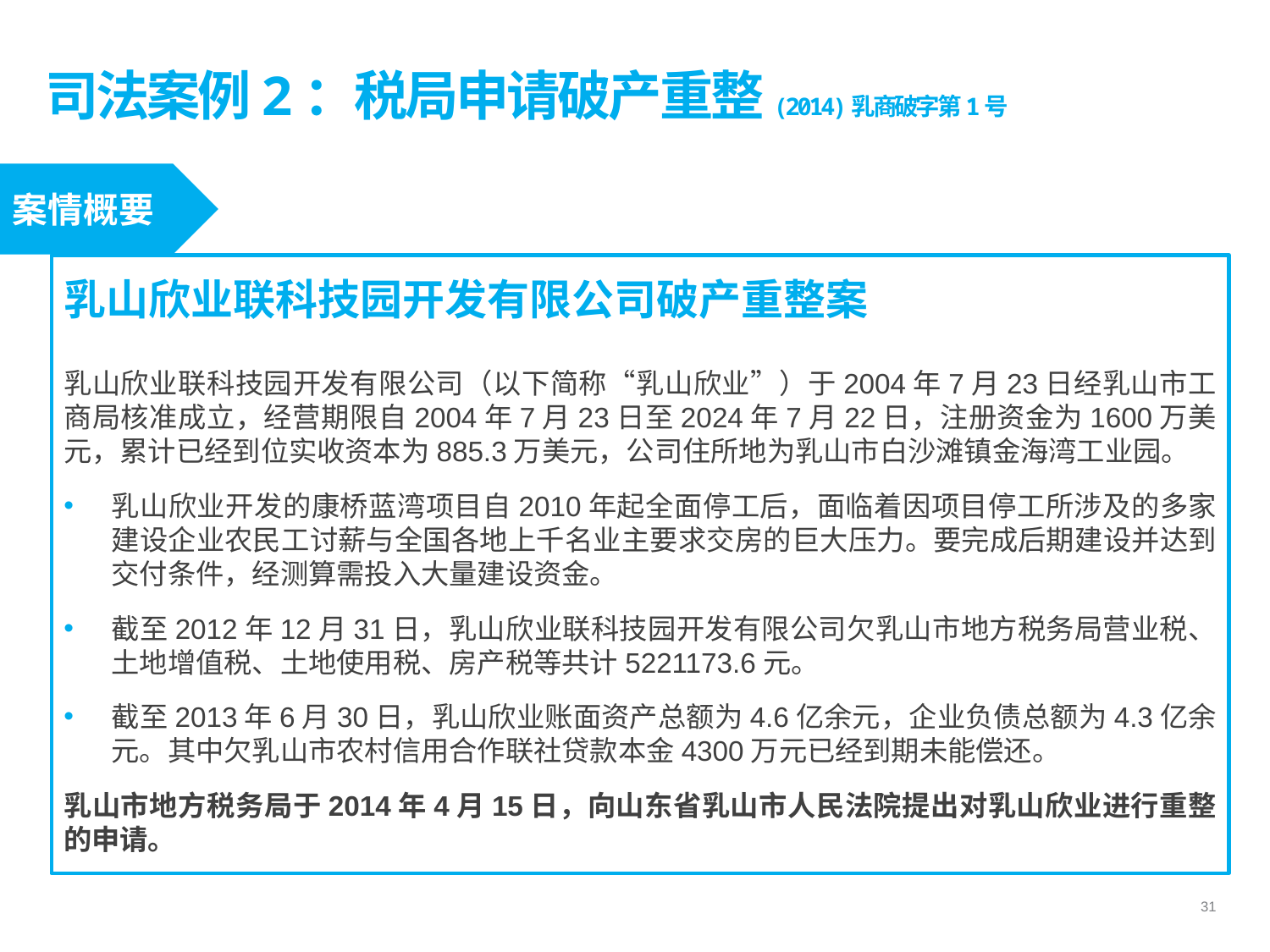

# 司法案例2：税局申请破产重整(2014)乳商破字第1号
案情概要
乳山欣业联科技园开发有限公司破产重整案

乳山欣业联科技园开发有限公司（以下简称“乳山欣业”）于2004年7月23日经乳山市工商局核准成立，经营期限自2004年7月23日至2024年7月22日，注册资金为1600万美元，累计已经到位实收资本为885.3万美元，公司住所地为乳山市白沙滩镇金海湾工业园。
乳山欣业开发的康桥蓝湾项目自2010年起全面停工后，面临着因项目停工所涉及的多家建设企业农民工讨薪与全国各地上千名业主要求交房的巨大压力。要完成后期建设并达到交付条件，经测算需投入大量建设资金。
截至2012年12月31日，乳山欣业联科技园开发有限公司欠乳山市地方税务局营业税、土地增值税、土地使用税、房产税等共计5221173.6元。
截至2013年6月30日，乳山欣业账面资产总额为4.6亿余元，企业负债总额为4.3亿余元。其中欠乳山市农村信用合作联社贷款本金4300万元已经到期未能偿还。
乳山市地方税务局于2014年4月15日，向山东省乳山市人民法院提出对乳山欣业进行重整的申请。
31